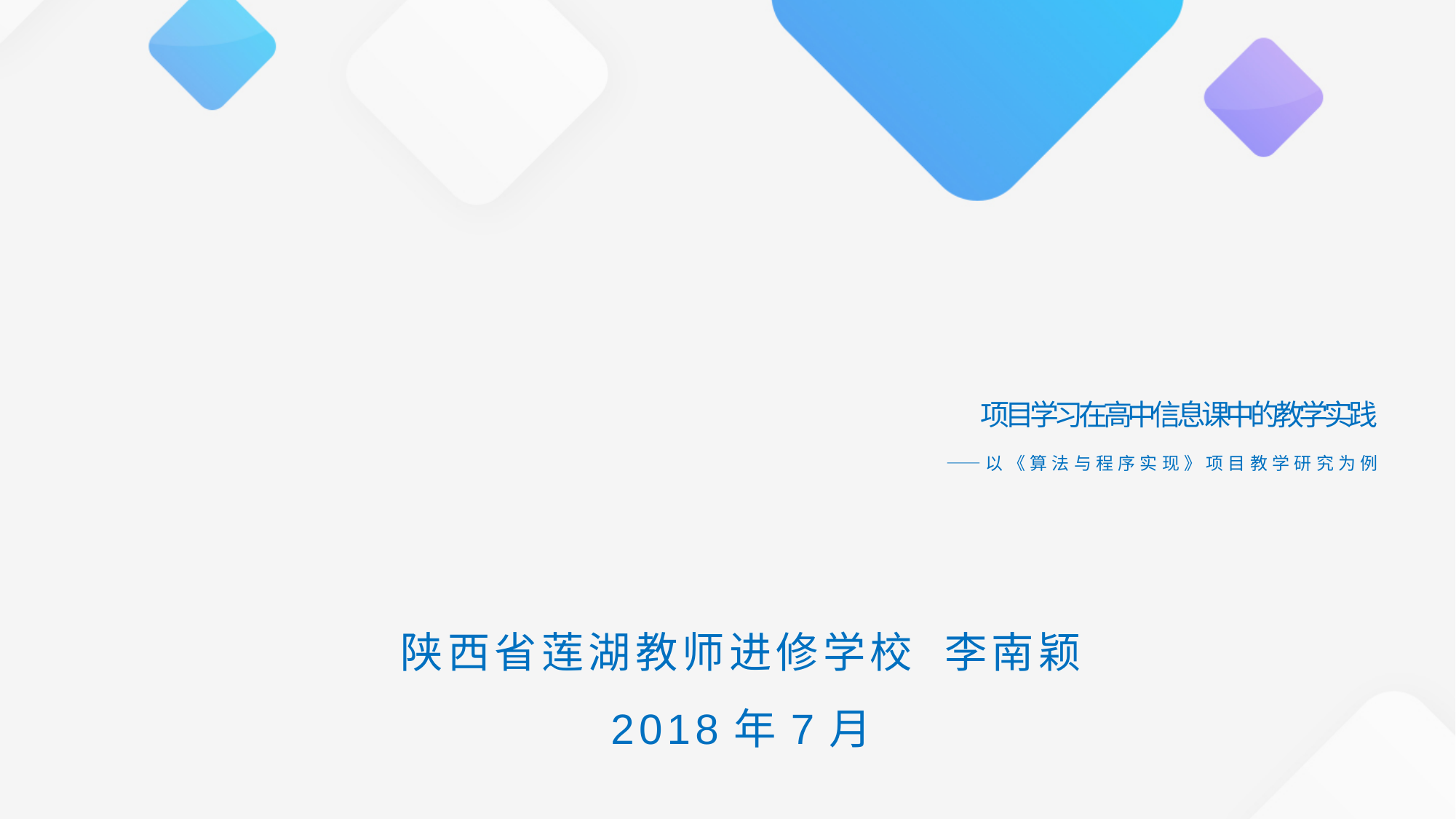

# 项目学习在高中信息课中的教学实践 ——以《算法与程序实现》项目教学研究为例
陕西省莲湖教师进修学校  李南颖
2018年7月